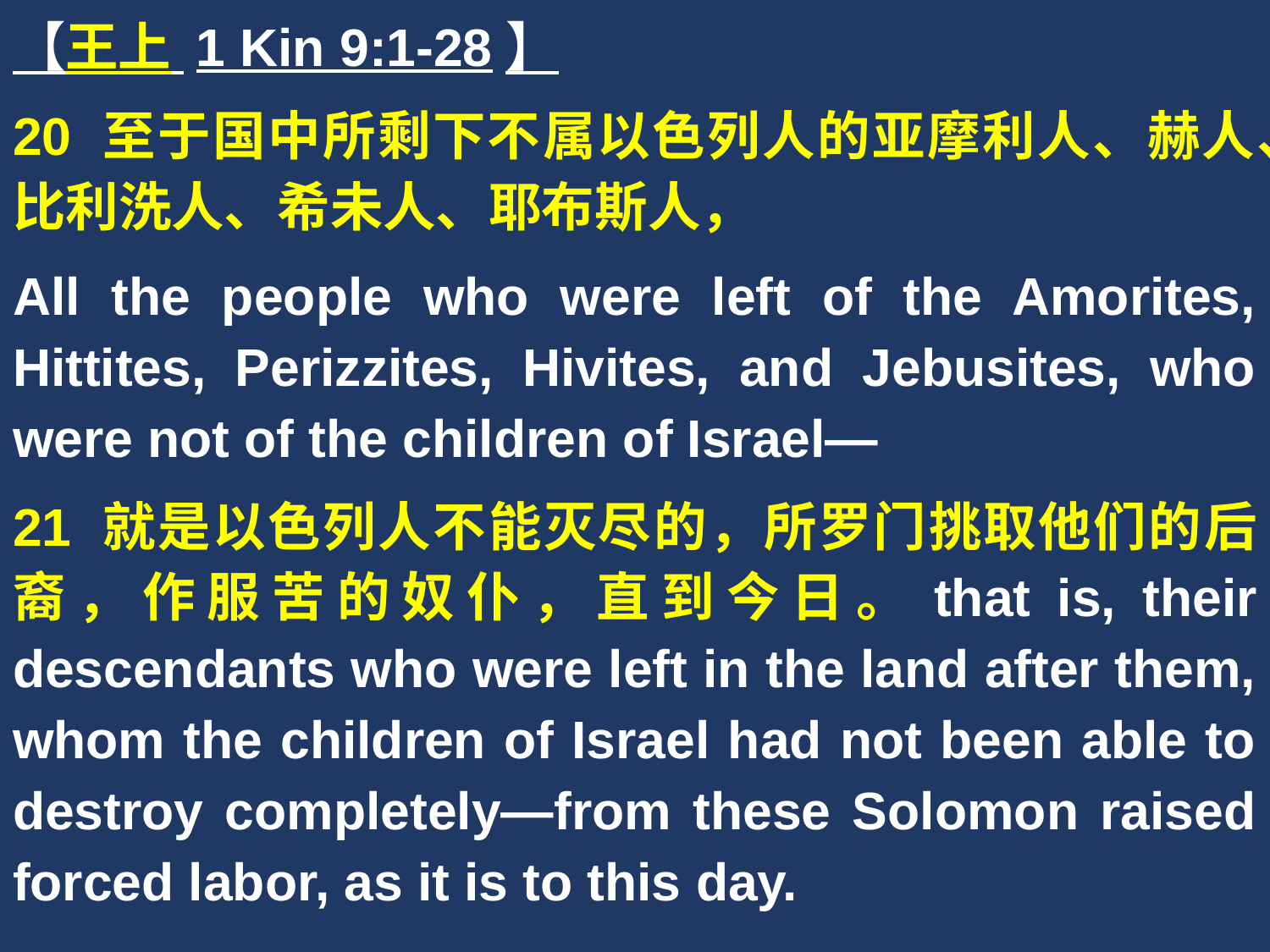

【王上 1 Kin 9:1-28】
20 至于国中所剩下不属以色列人的亚摩利人、赫人、比利洗人、希未人、耶布斯人，
All the people who were left of the Amorites, Hittites, Perizzites, Hivites, and Jebusites, who were not of the children of Israel—
21 就是以色列人不能灭尽的，所罗门挑取他们的后裔，作服苦的奴仆，直到今日。that is, their descendants who were left in the land after them, whom the children of Israel had not been able to destroy completely—from these Solomon raised forced labor, as it is to this day.